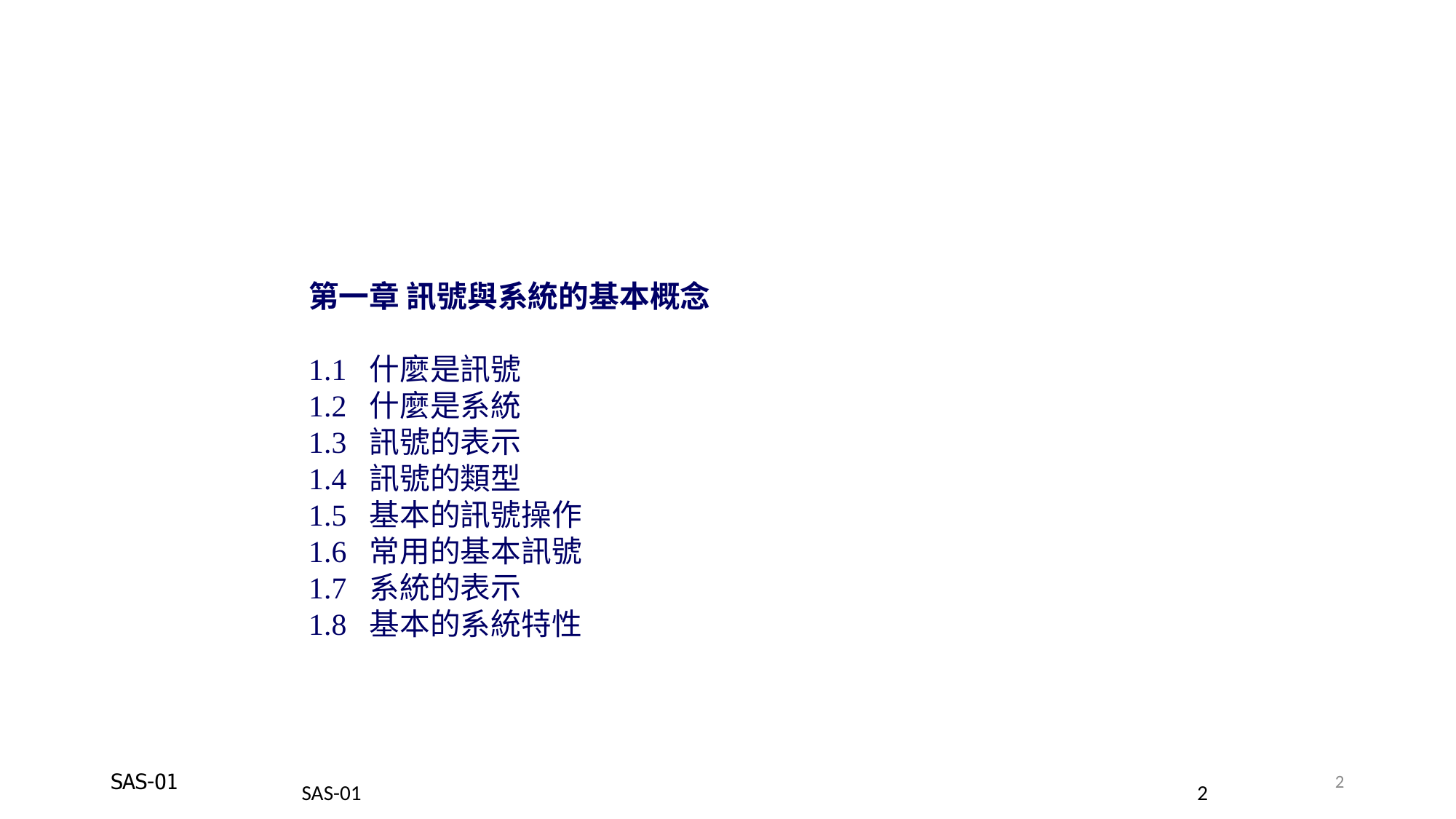

第一章 訊號與系統的基本概念

1.1  什麼是訊號
1.2  什麼是系統
1.3  訊號的表示
1.4  訊號的類型
1.5  基本的訊號操作
1.6  常用的基本訊號
1.7  系統的表示
1.8  基本的系統特性

SAS-01
2
SAS-01
2